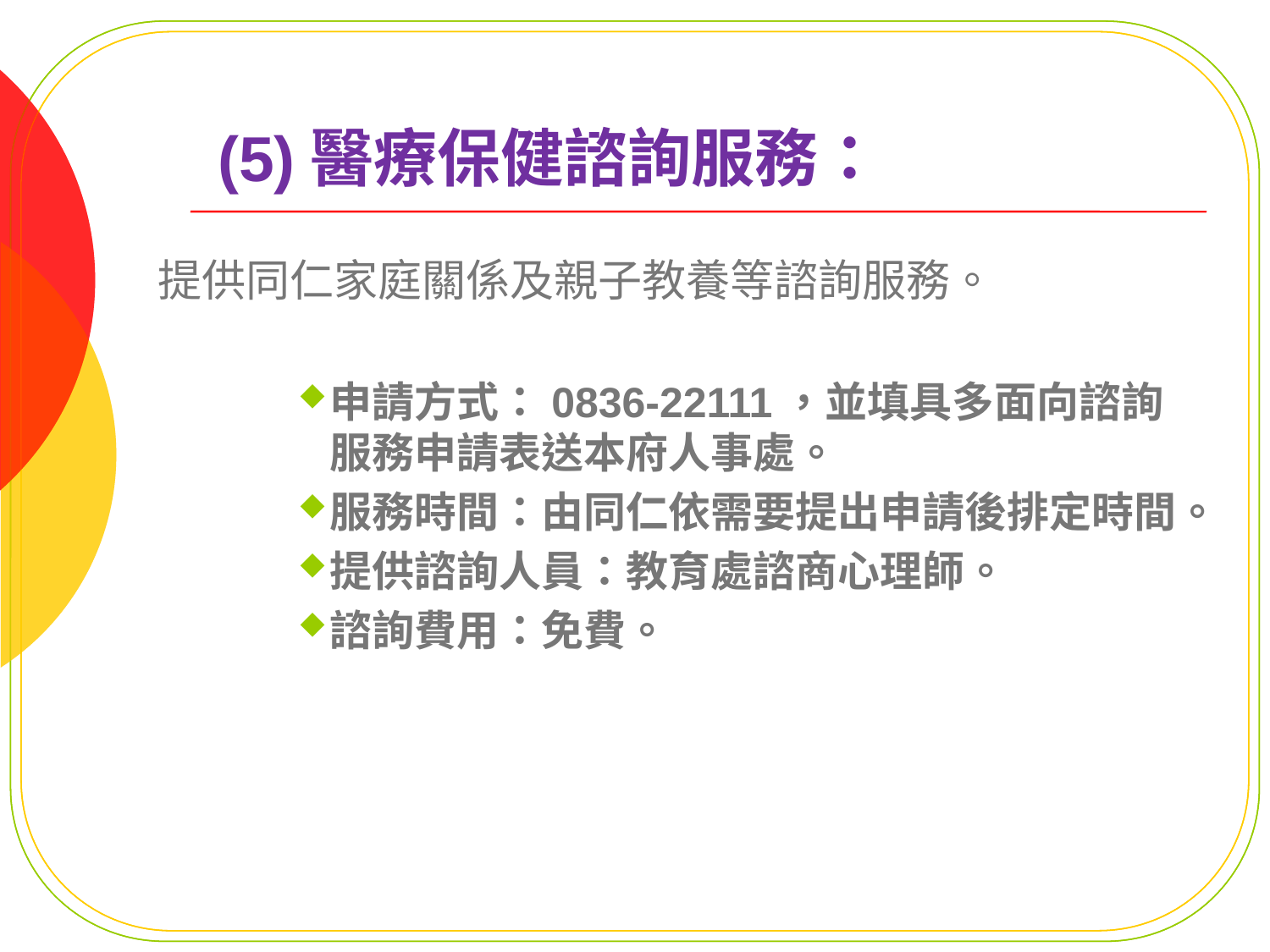

# (5)醫療保健諮詢服務：
提供同仁家庭關係及親子教養等諮詢服務。

申請方式：0836-22111，並填具多面向諮詢服務申請表送本府人事處。
服務時間：由同仁依需要提出申請後排定時間。
提供諮詢人員：教育處諮商心理師。
諮詢費用：免費。